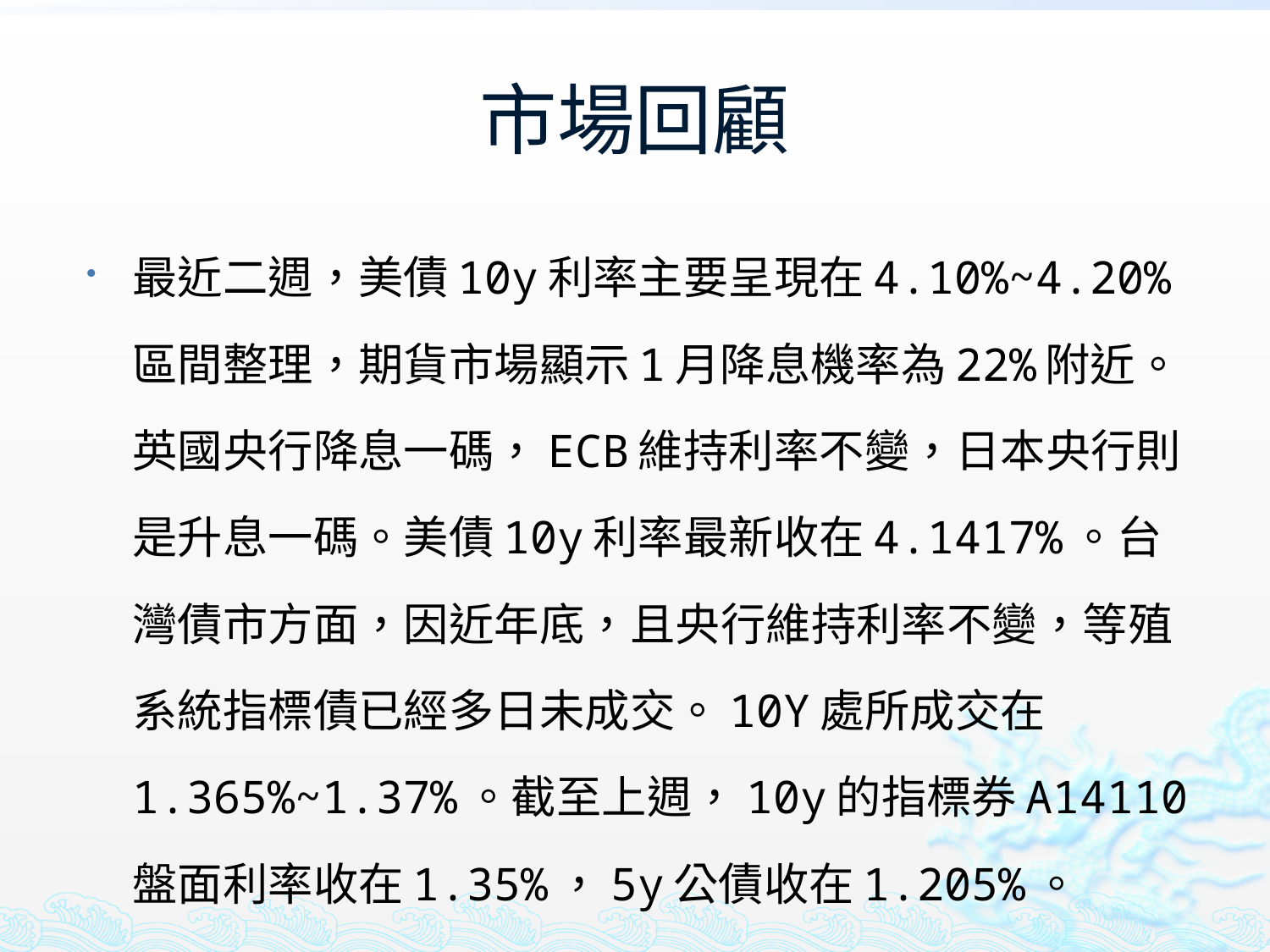

# 市場回顧
最近二週，美債10y利率主要呈現在4.10%~4.20%區間整理，期貨市場顯示1月降息機率為22%附近。英國央行降息一碼，ECB維持利率不變，日本央行則是升息一碼。美債10y利率最新收在4.1417%。台灣債市方面，因近年底，且央行維持利率不變，等殖系統指標債已經多日未成交。10Y處所成交在1.365%~1.37%。截至上週，10y的指標券A14110盤面利率收在1.35%，5y公債收在1.205%。